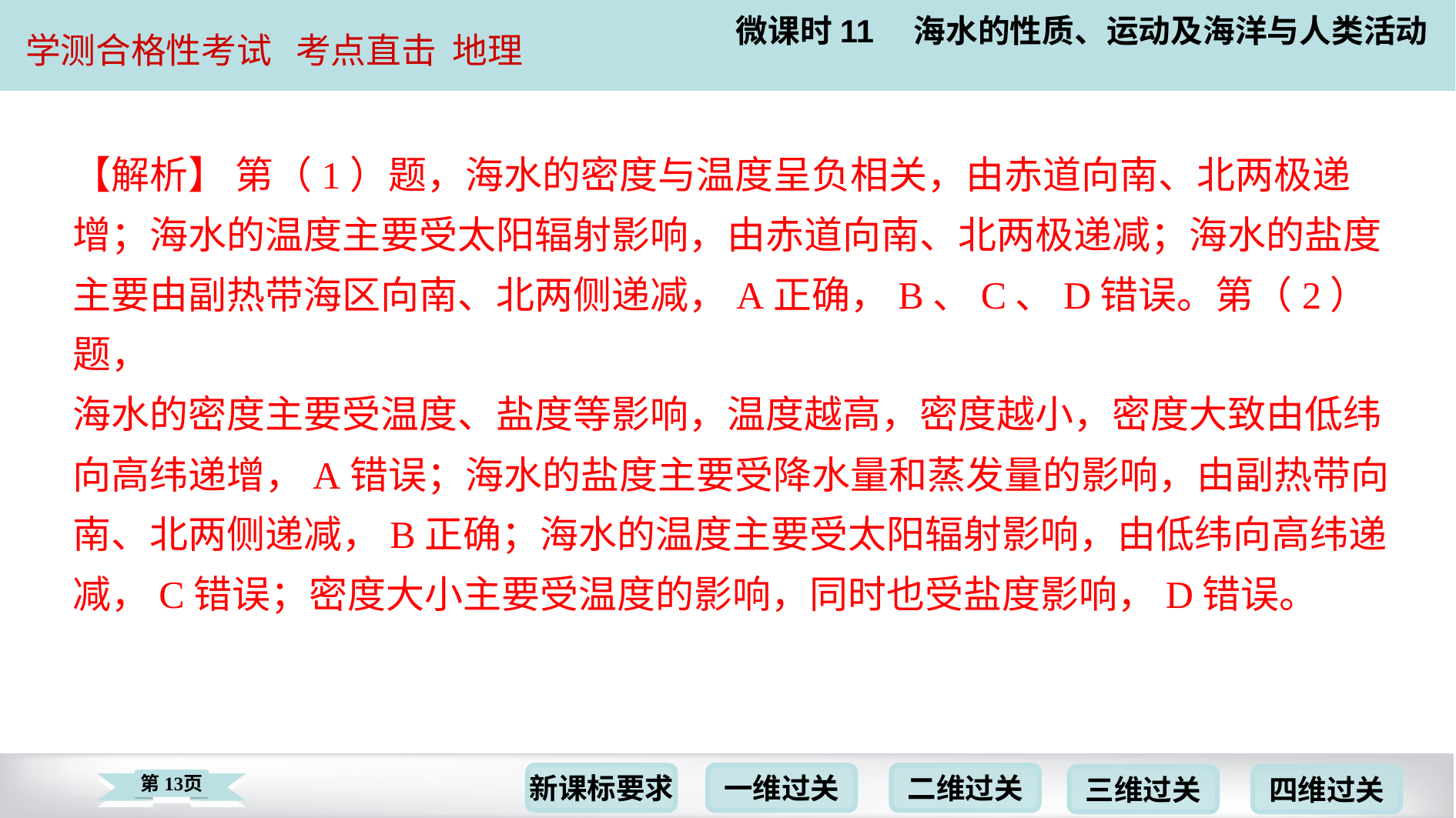

【解析】 第（1）题，海水的密度与温度呈负相关，由赤道向南、北两极递
增；海水的温度主要受太阳辐射影响，由赤道向南、北两极递减；海水的盐度
主要由副热带海区向南、北两侧递减，A正确，B、C、D错误。第（2）题，
海水的密度主要受温度、盐度等影响，温度越高，密度越小，密度大致由低纬
向高纬递增，A错误；海水的盐度主要受降水量和蒸发量的影响，由副热带向
南、北两侧递减，B正确；海水的温度主要受太阳辐射影响，由低纬向高纬递
减，C错误；密度大小主要受温度的影响，同时也受盐度影响，D错误。